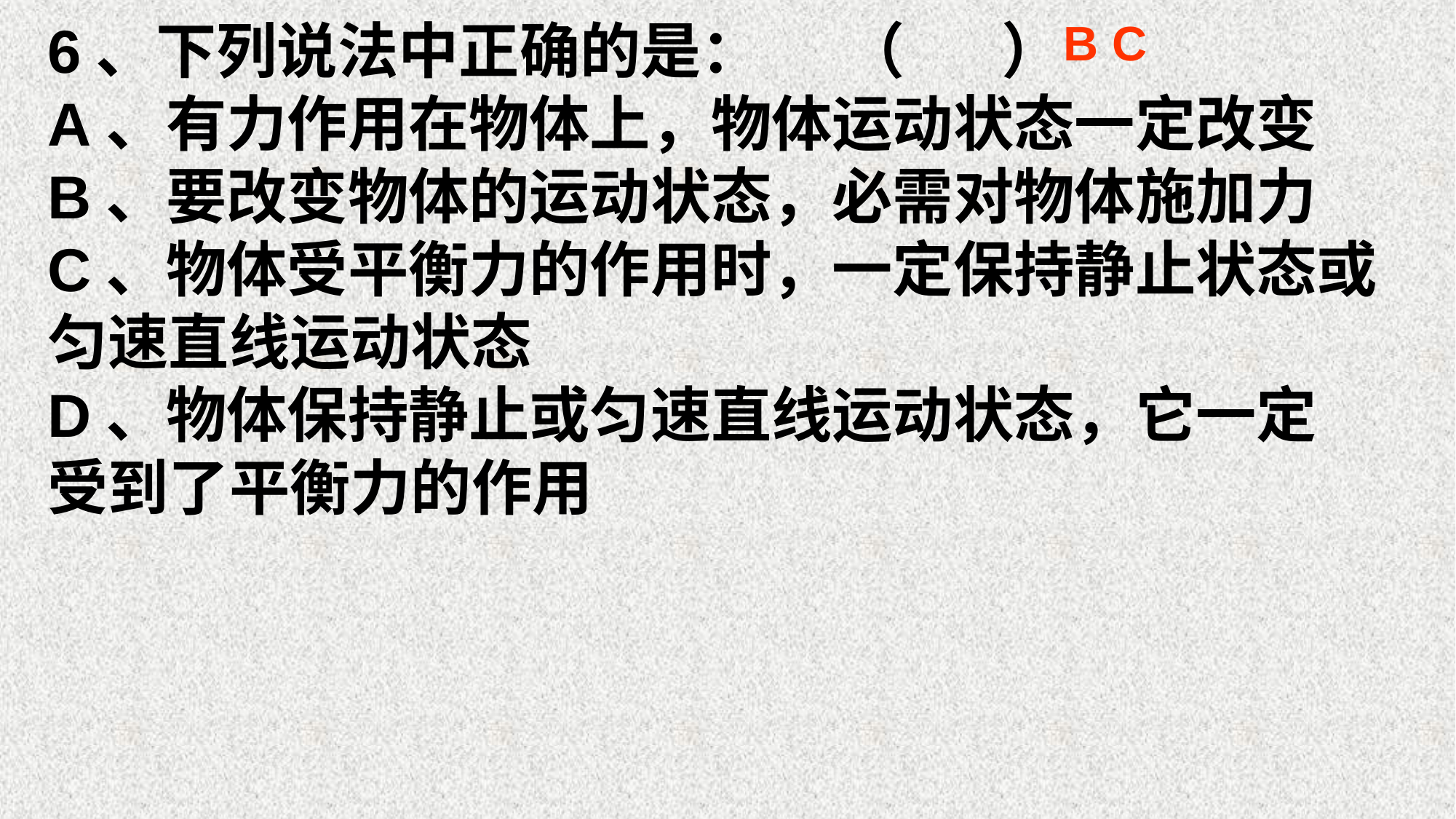

B C
6、下列说法中正确的是：      （       ）
A、有力作用在物体上，物体运动状态一定改变
B、要改变物体的运动状态，必需对物体施加力
C、物体受平衡力的作用时，一定保持静止状态或
匀速直线运动状态
D、物体保持静止或匀速直线运动状态，它一定
受到了平衡力的作用